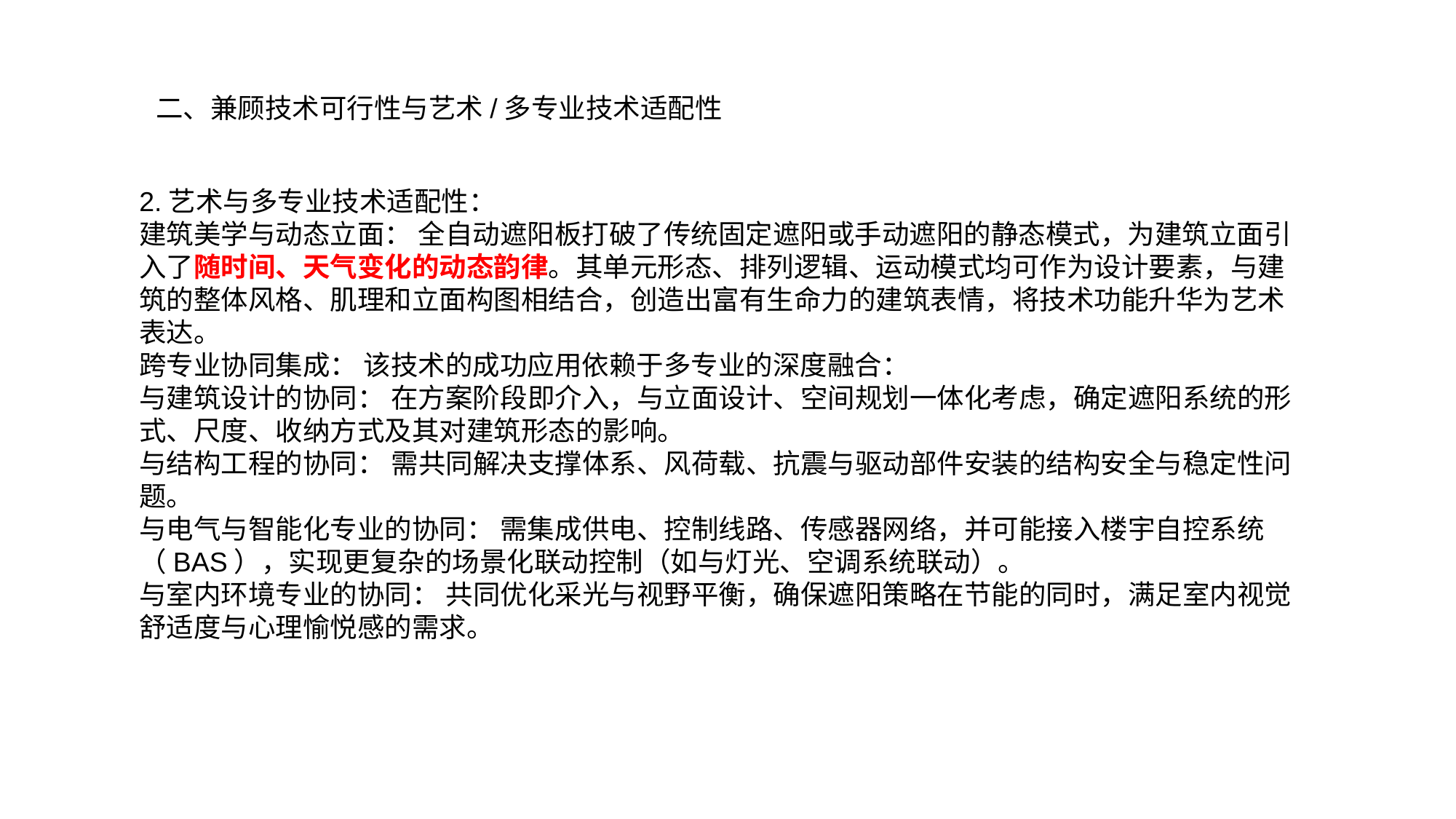

二、兼顾技术可行性与艺术/多专业技术适配性

2.艺术与多专业技术适配性：
建筑美学与动态立面： 全自动遮阳板打破了传统固定遮阳或手动遮阳的静态模式，为建筑立面引入了随时间、天气变化的动态韵律。其单元形态、排列逻辑、运动模式均可作为设计要素，与建筑的整体风格、肌理和立面构图相结合，创造出富有生命力的建筑表情，将技术功能升华为艺术表达。
跨专业协同集成： 该技术的成功应用依赖于多专业的深度融合：
与建筑设计的协同： 在方案阶段即介入，与立面设计、空间规划一体化考虑，确定遮阳系统的形式、尺度、收纳方式及其对建筑形态的影响。
与结构工程的协同： 需共同解决支撑体系、风荷载、抗震与驱动部件安装的结构安全与稳定性问题。
与电气与智能化专业的协同： 需集成供电、控制线路、传感器网络，并可能接入楼宇自控系统（BAS），实现更复杂的场景化联动控制（如与灯光、空调系统联动）。
与室内环境专业的协同： 共同优化采光与视野平衡，确保遮阳策略在节能的同时，满足室内视觉舒适度与心理愉悦感的需求。